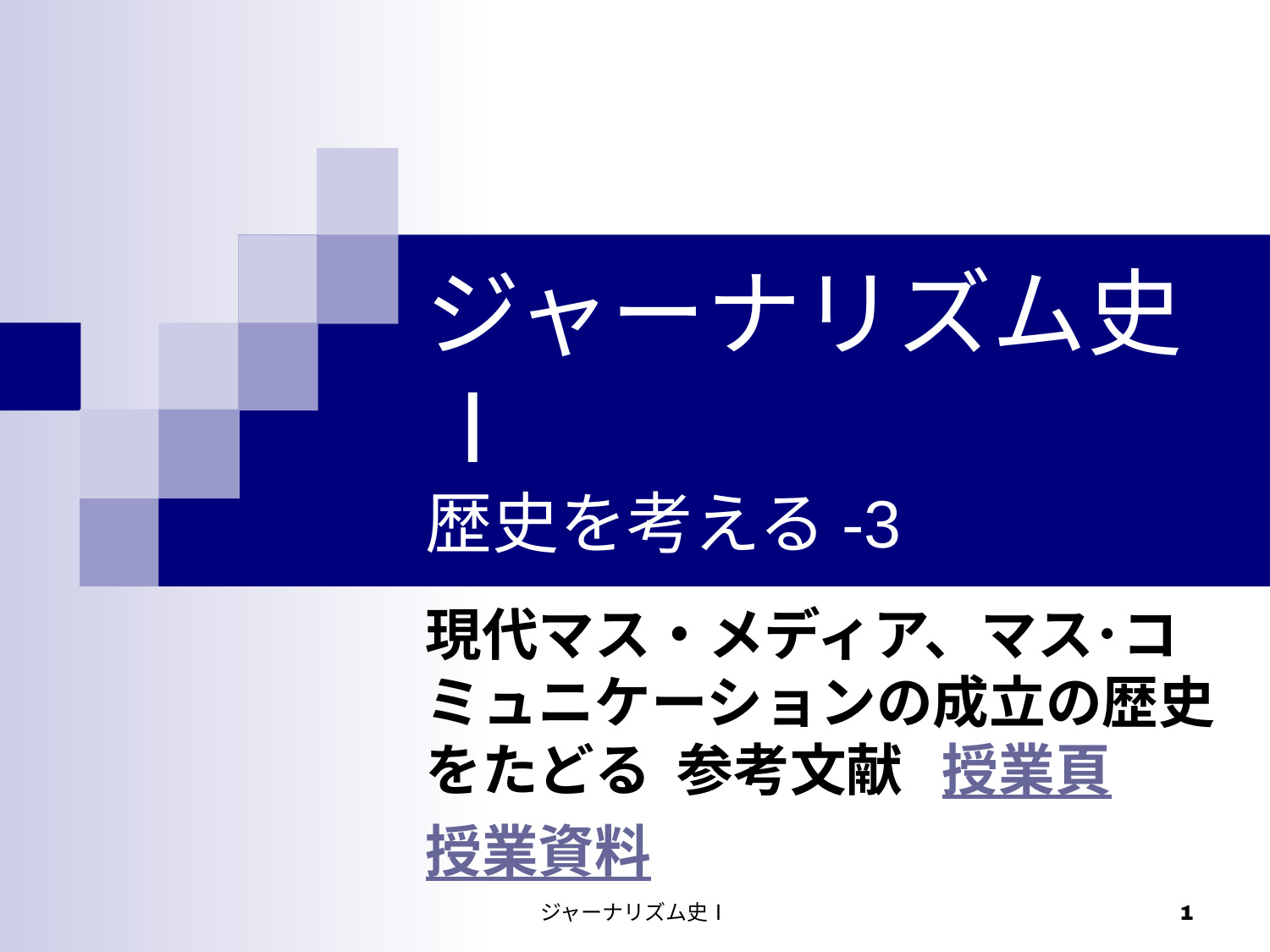

# ジャーナリズム史Ⅰ 歴史を考える-3
現代マス・メディア、マス･コミュニケーションの成立の歴史をたどる  参考文献   授業頁   授業資料
ジャーナリズム史Ⅰ
1